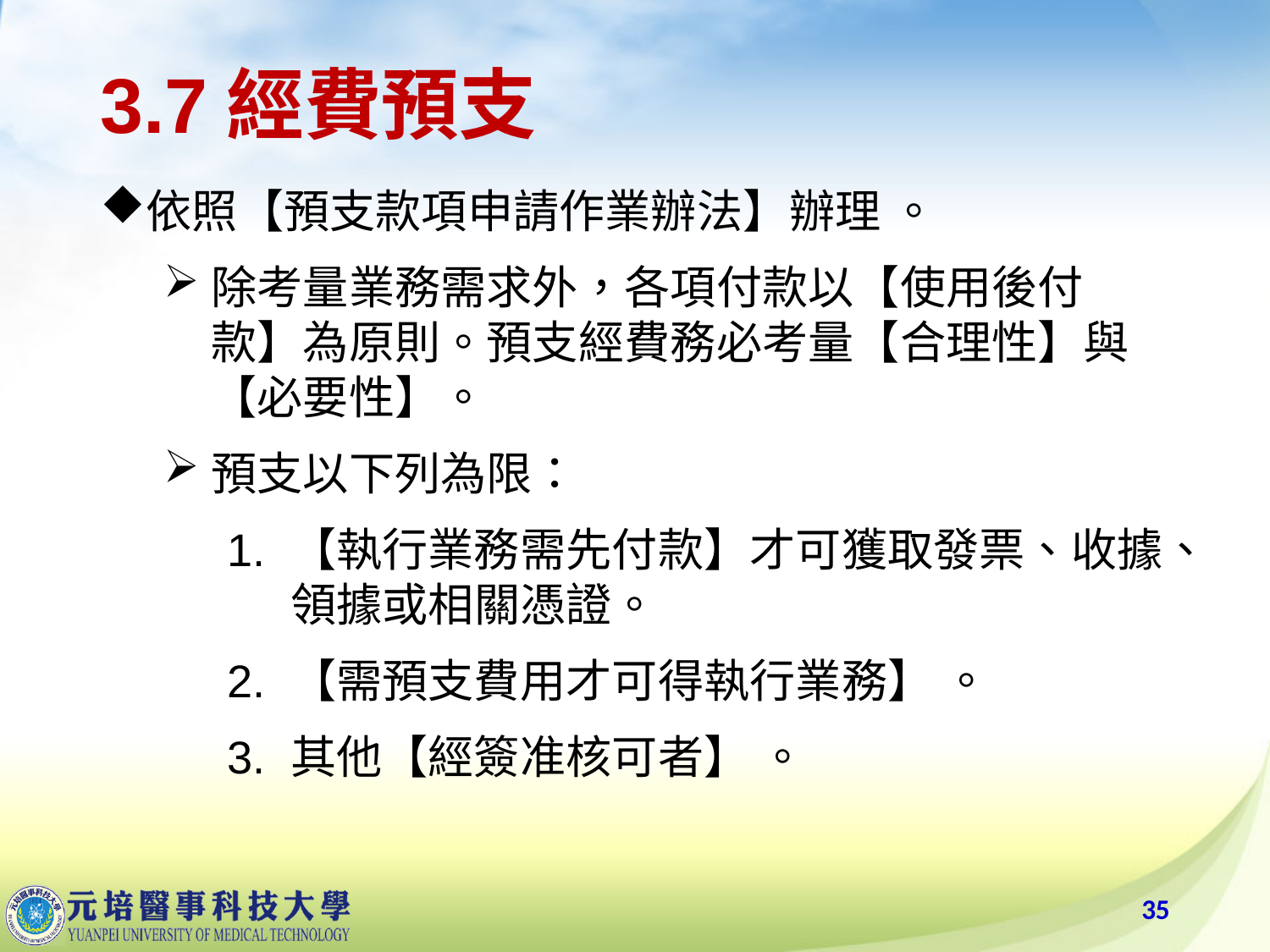

# 3.7經費預支
依照【預支款項申請作業辦法】辦理 。
除考量業務需求外，各項付款以【使用後付款】為原則。預支經費務必考量【合理性】與【必要性】。
預支以下列為限：
【執行業務需先付款】才可獲取發票、收據、領據或相關憑證。
【需預支費用才可得執行業務】 。
其他【經簽准核可者】 。
35